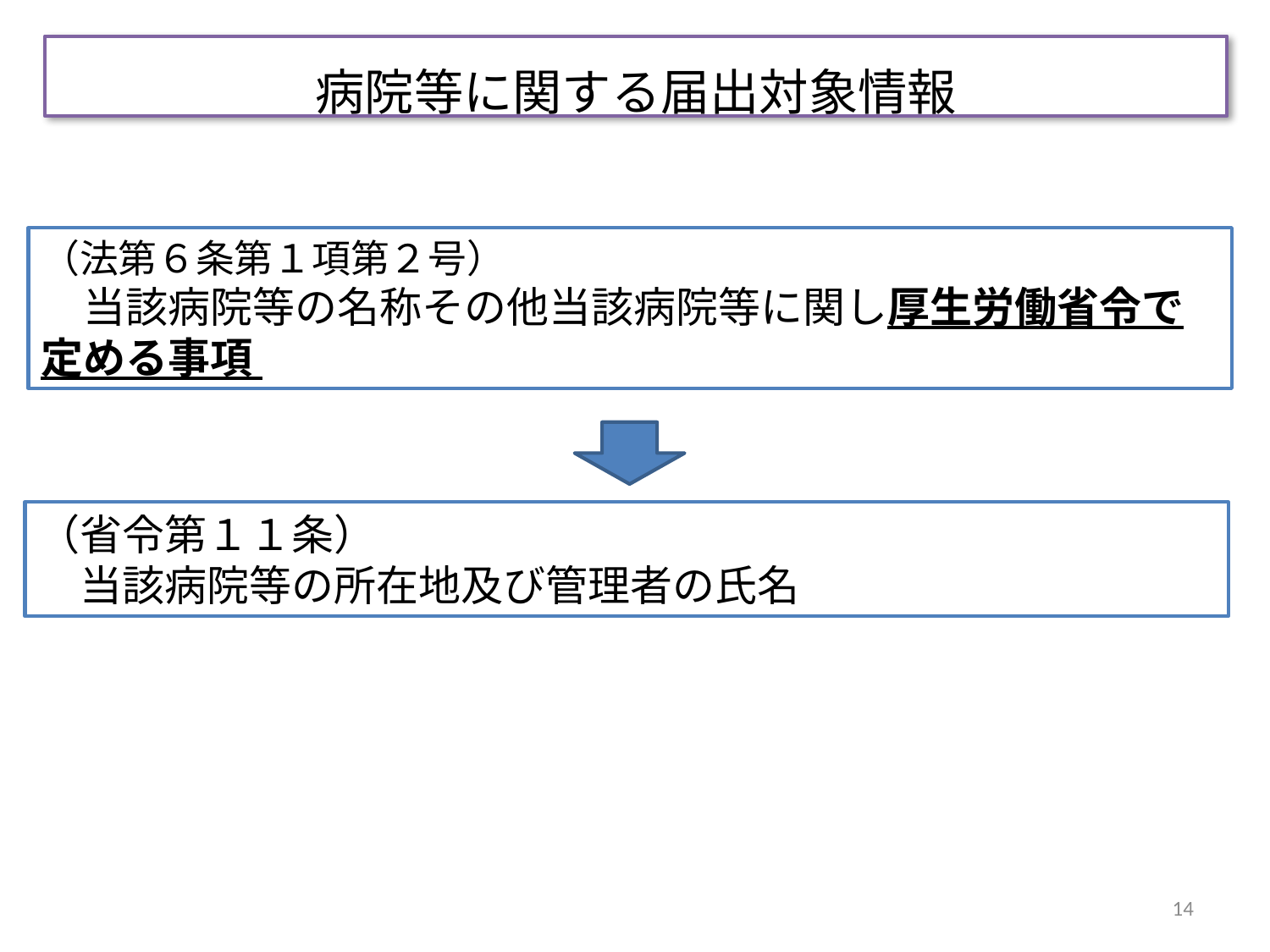

病院等に関する届出対象情報
（法第６条第１項第２号）
　当該病院等の名称その他当該病院等に関し厚生労働省令で定める事項

（省令第１１条）
　当該病院等の所在地及び管理者の氏名
14